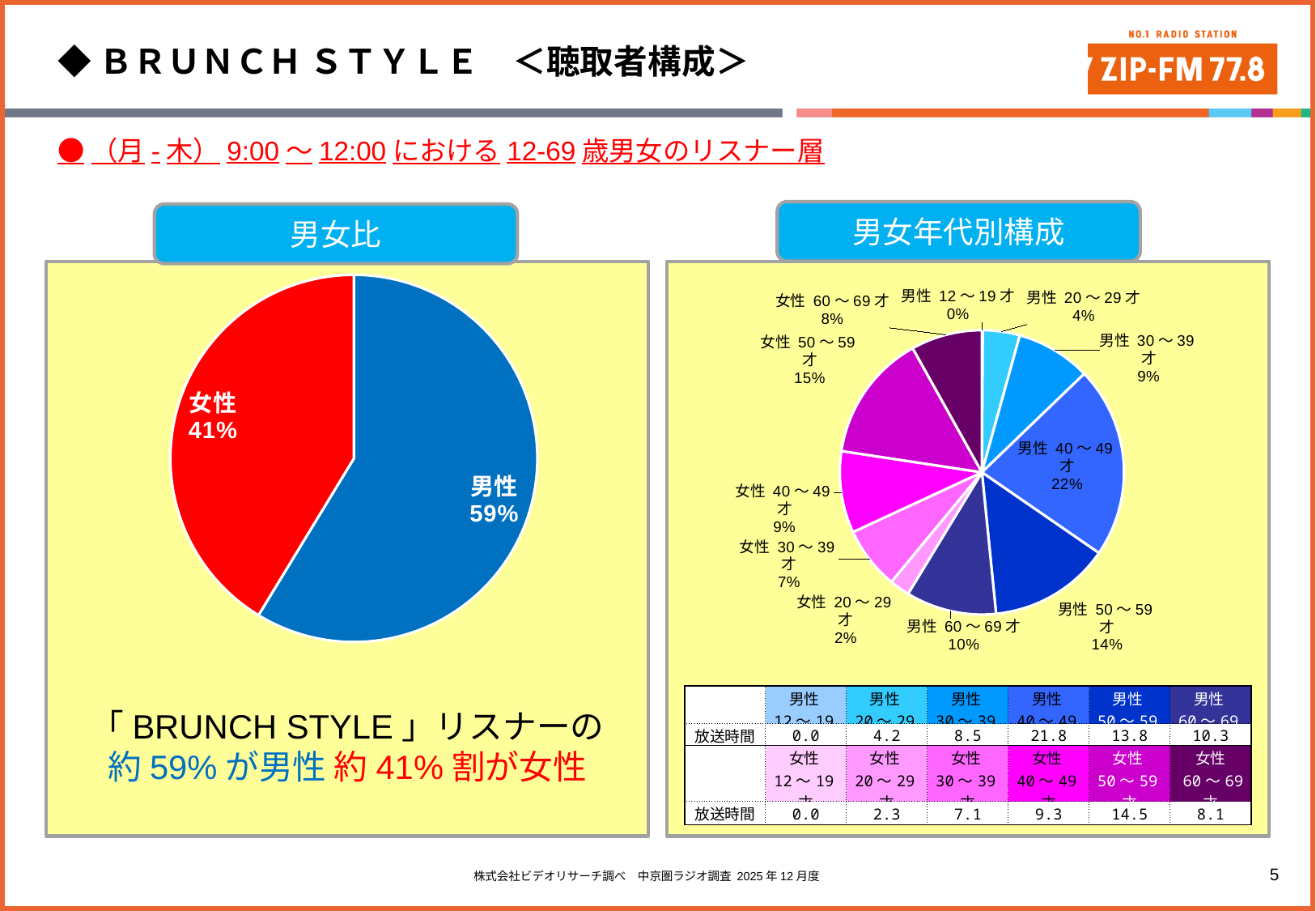

◆ＢＲＵＮＣＨ ＳＴＹＬＥ　＜聴取者構成＞
●（月-木）9:00～12:00における12-69歳男女のリスナー層
男女年代別構成
男女比

### Chart

| Category |  |
|---|---|
| 男性 | 58.7 |
| 女性 | 41.3 |

### Chart

| Category |  |
|---|---|
| 男性 12～19才 | 0.1 |
| 男性 20～29才 | 4.2 |
| 男性 30～39才 | 8.5 |
| 男性 40～49才 | 21.8 |
| 男性 50～59才 | 13.8 |
| 男性 60～69才 | 10.3 |
| 女性 12～19才 | 0.0 |
| 女性 20～29才 | 2.3 |
| 女性 30～39才 | 7.1 |
| 女性 40～49才 | 9.3 |
| 女性 50～59才 | 14.5 |
| 女性 60～69才 | 8.1 |
|  | 男性 12～19才 | 男性 20～29才 | 男性 30～39才 | 男性 40～49才 | 男性 50～59才 | 男性 60～69才 |
| --- | --- | --- | --- | --- | --- | --- |
| 放送時間 | 0.0 | 4.2 | 8.5 | 21.8 | 13.8 | 10.3 |
|  | 女性 12～19才 | 女性 20～29才 | 女性 30～39才 | 女性 40～49才 | 女性 50～59才 | 女性 60～69才 |
| 放送時間 | 0.0 | 2.3 | 7.1 | 9.3 | 14.5 | 8.1 |
「BRUNCH STYLE」リスナーの
約59%が男性 約41%割が女性
株式会社ビデオリサーチ調べ　中京圏ラジオ調査 2025年12月度